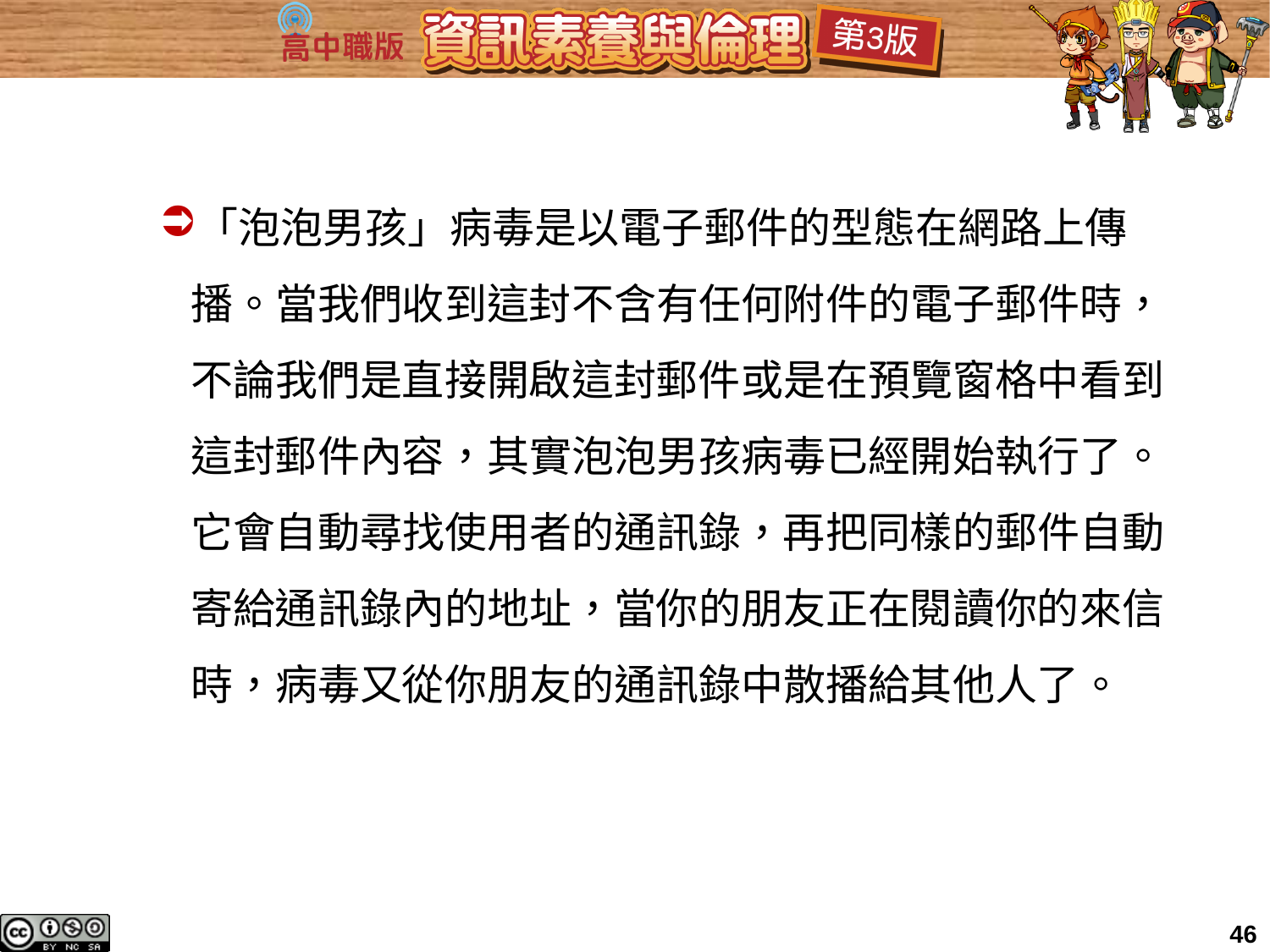

「泡泡男孩」病毒是以電子郵件的型態在網路上傳播。當我們收到這封不含有任何附件的電子郵件時，不論我們是直接開啟這封郵件或是在預覽窗格中看到這封郵件內容，其實泡泡男孩病毒已經開始執行了。它會自動尋找使用者的通訊錄，再把同樣的郵件自動寄給通訊錄內的地址，當你的朋友正在閱讀你的來信時，病毒又從你朋友的通訊錄中散播給其他人了。
46